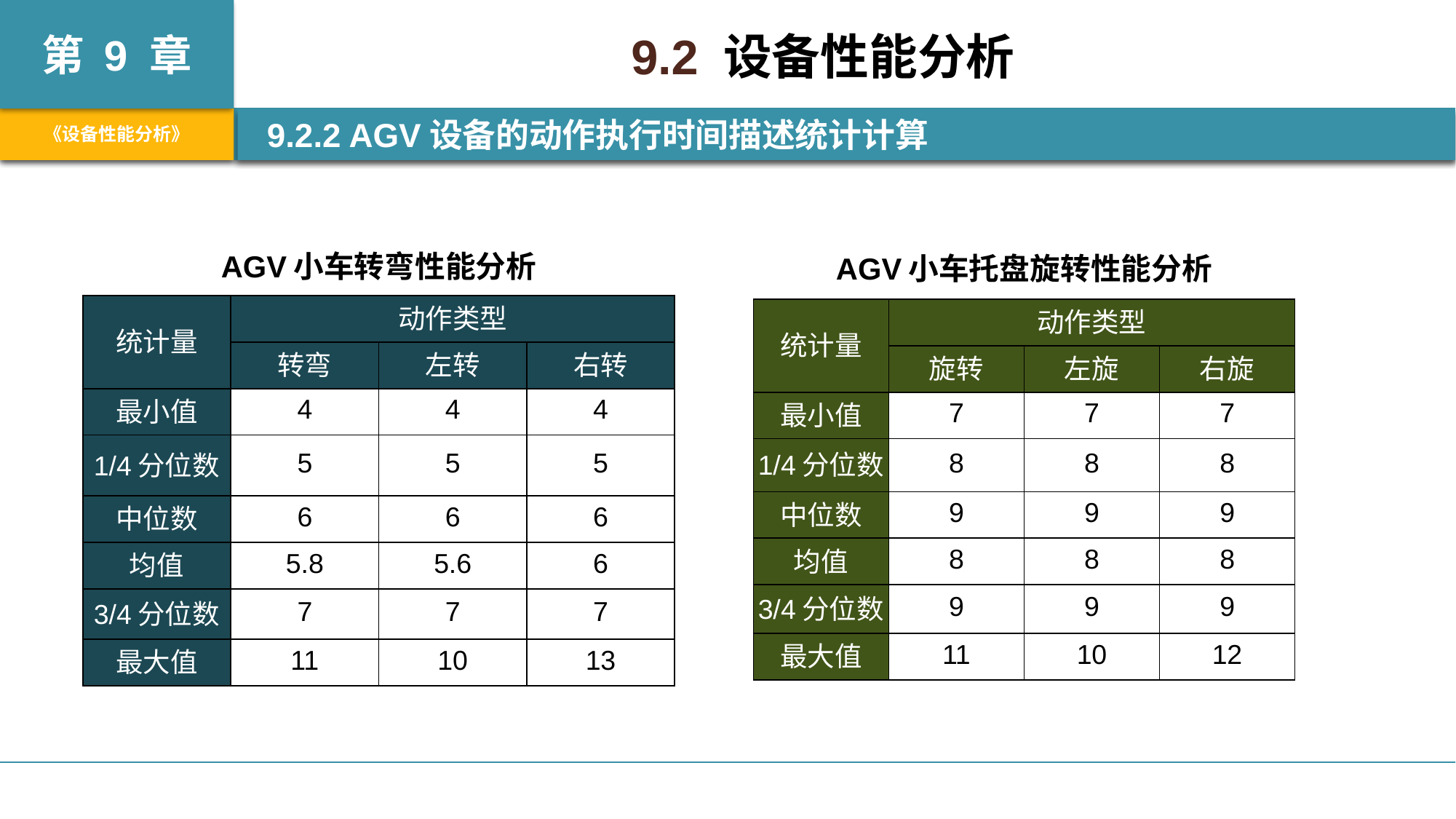

9.2 设备性能分析
  9.2.2 AGV设备的动作执行时间描述统计计算
| AGV小车转弯性能分析 |  |  |  |
| --- | --- | --- | --- |
| 统计量 | 动作类型 |  |  |
|  | 转弯 | 左转 | 右转 |
| 最小值 | 4 | 4 | 4 |
| 1/4分位数 | 5 | 5 | 5 |
| 中位数 | 6 | 6 | 6 |
| 均值 | 5.8 | 5.6 | 6 |
| 3/4分位数 | 7 | 7 | 7 |
| 最大值 | 11 | 10 | 13 |
| AGV小车托盘旋转性能分析 |  |  |  |
| --- | --- | --- | --- |
| 统计量 | 动作类型 |  |  |
|  | 旋转 | 左旋 | 右旋 |
| 最小值 | 7 | 7 | 7 |
| 1/4分位数 | 8 | 8 | 8 |
| 中位数 | 9 | 9 | 9 |
| 均值 | 8 | 8 | 8 |
| 3/4分位数 | 9 | 9 | 9 |
| 最大值 | 11 | 10 | 12 |